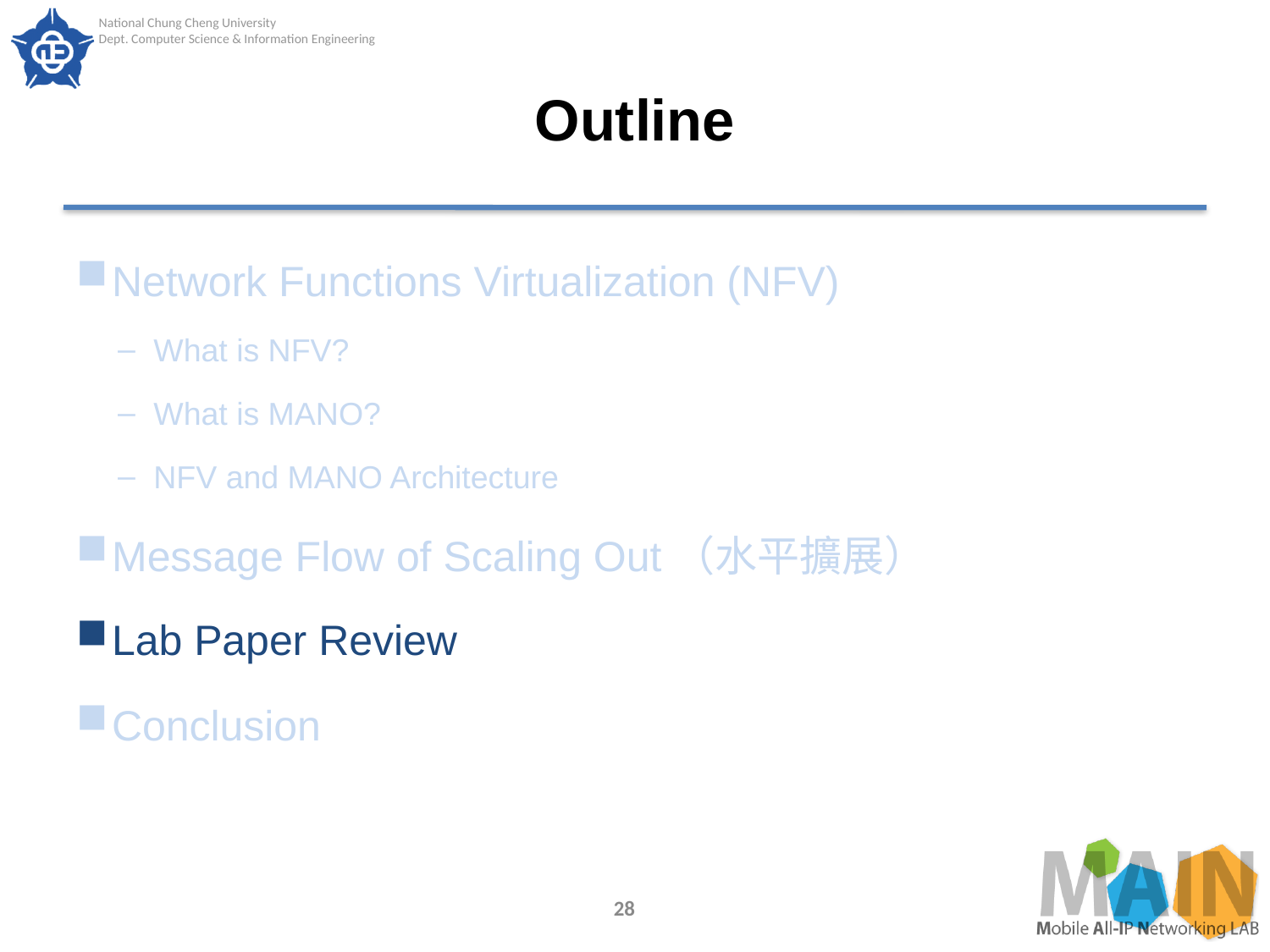

# Outline
Network Functions Virtualization (NFV)
What is NFV?
What is MANO?
NFV and MANO Architecture
Message Flow of Scaling Out（水平擴展）
Lab Paper Review
Conclusion
28